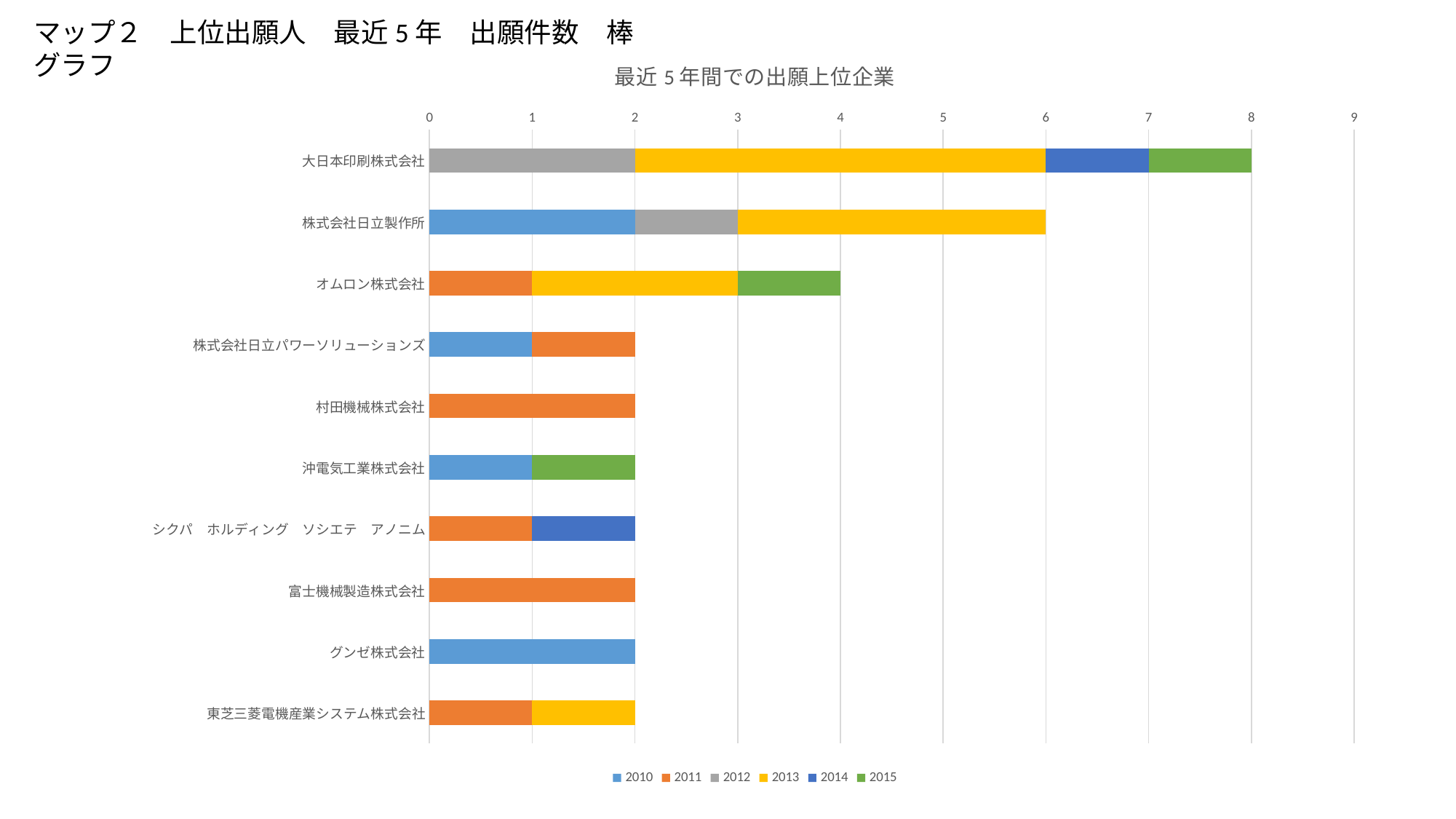

マップ２　上位出願人　最近5年　出願件数　棒グラフ

### Chart: 最近5年間での出願上位企業

| Category | 2010 | 2011 | 2012 | 2013 | 2014 | 2015 |
|---|---|---|---|---|---|---|
| 大日本印刷株式会社 | None | None | 2.0 | 4.0 | 1.0 | 1.0 |
| 株式会社日立製作所 | 2.0 | None | 1.0 | 3.0 | None | None |
| オムロン株式会社 | None | 1.0 | None | 2.0 | None | 1.0 |
| 株式会社日立パワーソリューションズ | 1.0 | 1.0 | None | None | None | None |
| 村田機械株式会社 | None | 2.0 | None | None | None | None |
| 沖電気工業株式会社 | 1.0 | None | None | None | None | 1.0 |
| シクパ　ホルディング　ソシエテ　アノニム | None | 1.0 | None | None | 1.0 | None |
| 富士機械製造株式会社 | None | 2.0 | None | None | None | None |
| グンゼ株式会社 | 2.0 | None | None | None | None | None |
| 東芝三菱電機産業システム株式会社 | None | 1.0 | None | 1.0 | None | None |